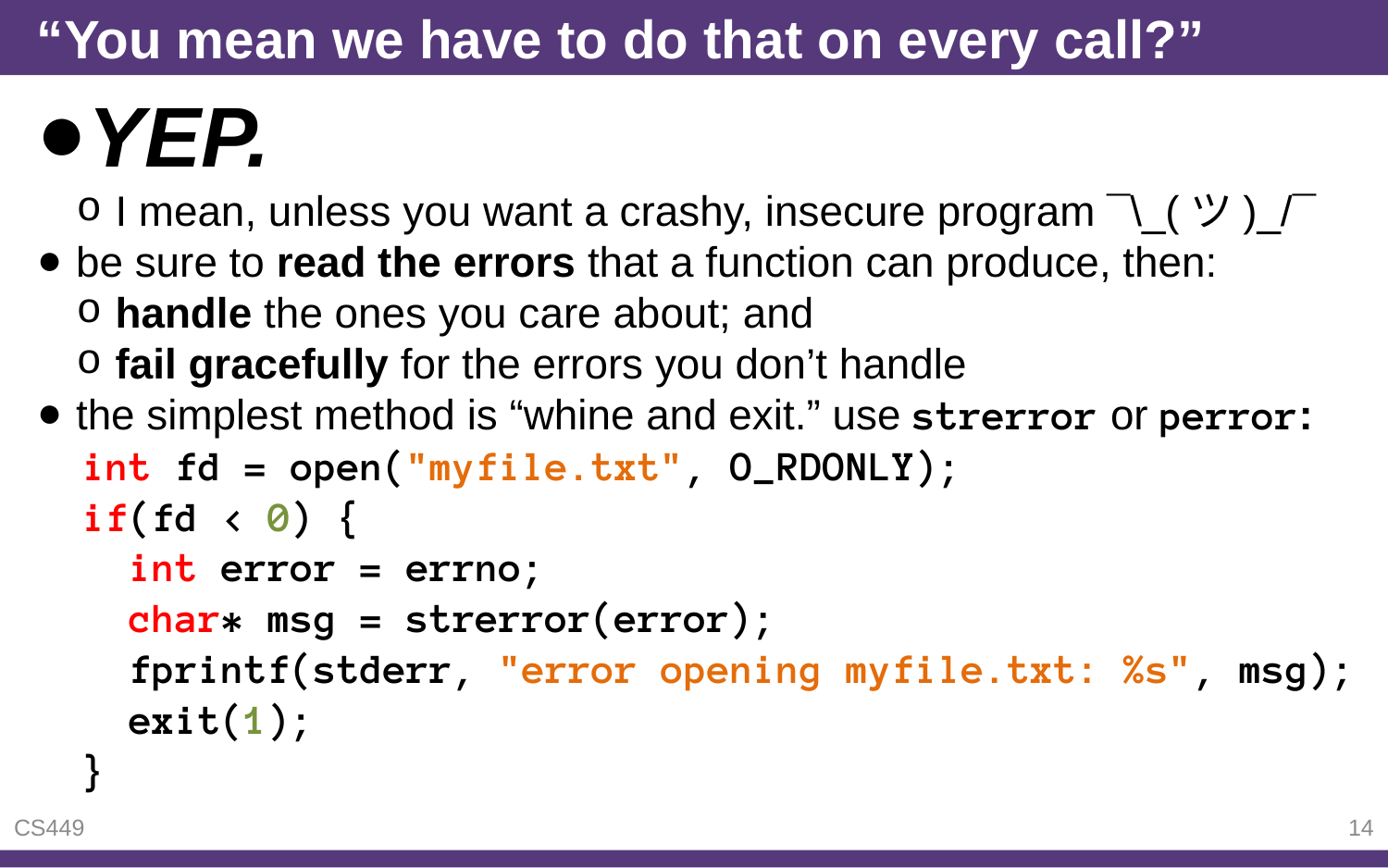

# “You mean we have to do that on every call?”
YEP.
I mean, unless you want a crashy, insecure program ¯\_(ツ)_/¯
be sure to read the errors that a function can produce, then:
handle the ones you care about; and
fail gracefully for the errors you don’t handle
the simplest method is “whine and exit.” use strerror or perror:
  int fd = open("myfile.txt", O_RDONLY);
  if(fd < 0) {
    int error = errno;
    char* msg = strerror(error);
    fprintf(stderr, "error opening myfile.txt: %s", msg);
    exit(1);
  }

CS449
14